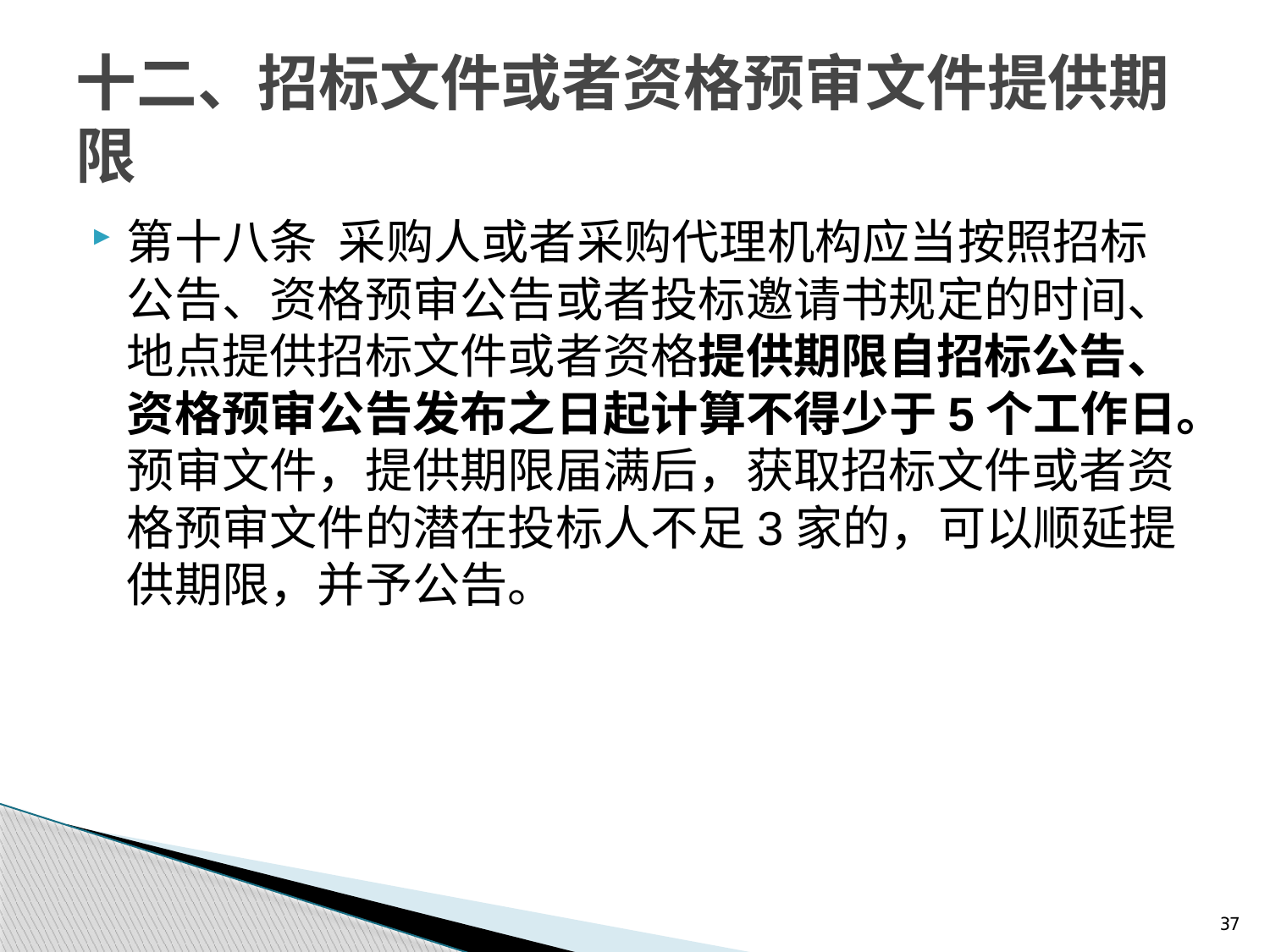

# 十二、招标文件或者资格预审文件提供期限
第十八条  采购人或者采购代理机构应当按照招标公告、资格预审公告或者投标邀请书规定的时间、地点提供招标文件或者资格提供期限自招标公告、资格预审公告发布之日起计算不得少于5个工作日。预审文件，提供期限届满后，获取招标文件或者资格预审文件的潜在投标人不足3家的，可以顺延提供期限，并予公告。
37